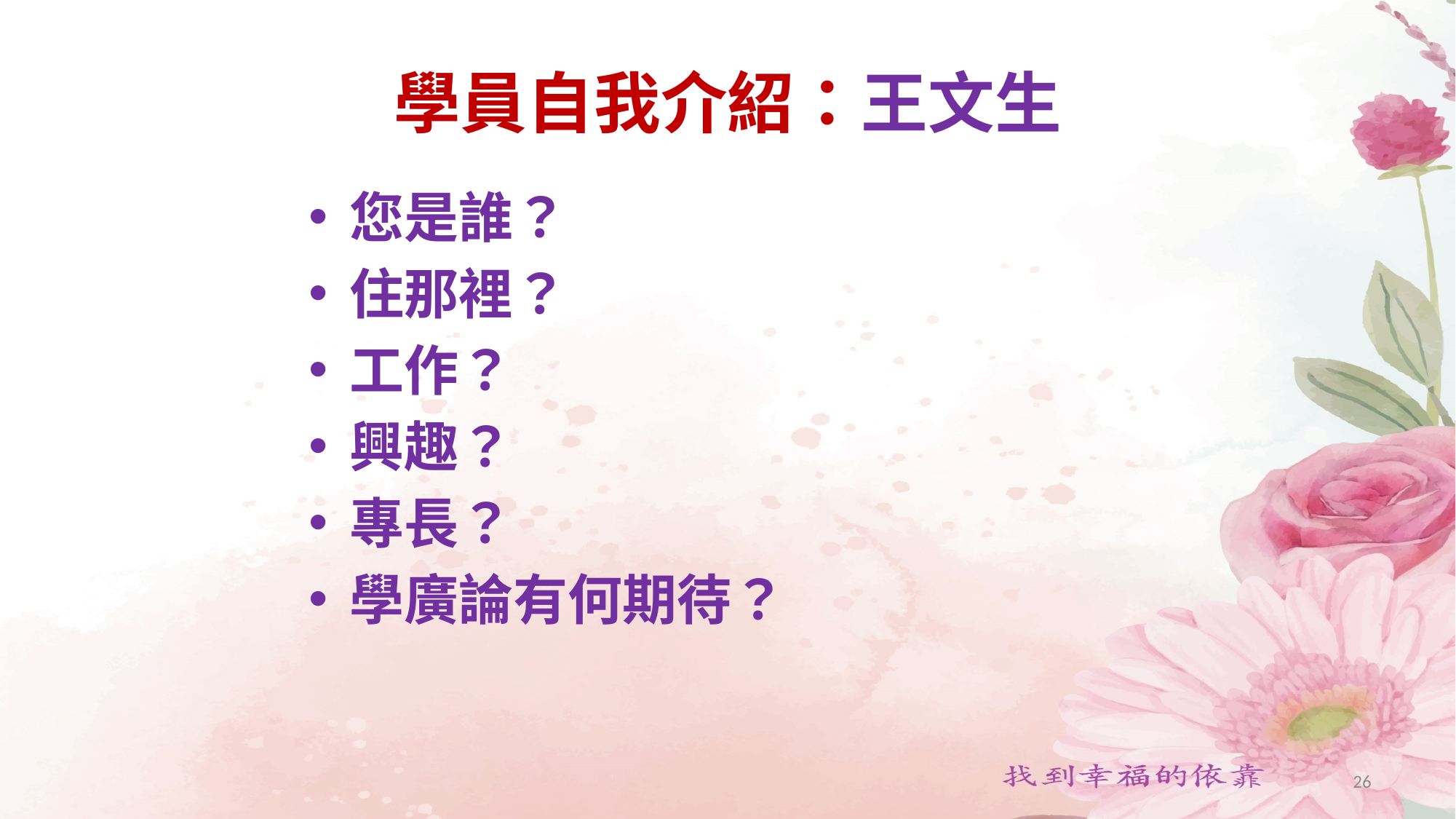

# 學員自我介紹：王文生
您是誰？
住那裡？
工作？
興趣？
專長？
學廣論有何期待？
26